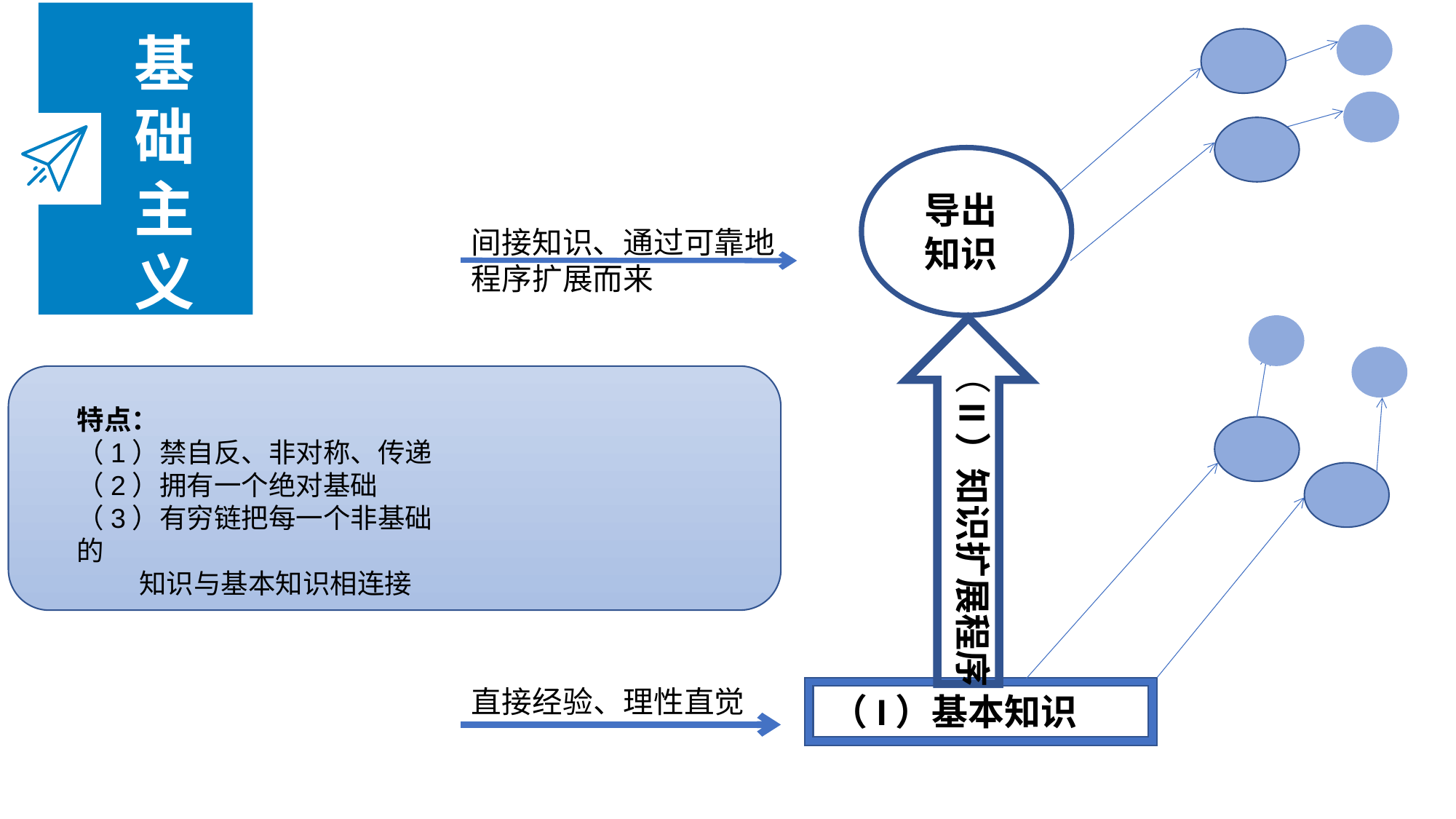

基础主义

导出
知识
（II）知识扩展程序

（I）基本知识
基础主义

间接知识、通过可靠地程序扩展而来

特点：
（1）禁自反、非对称、传递
（2）拥有一个绝对基础
（3）有穷链把每一个非基础的
         知识与基本知识相连接
直接经验、理性直觉